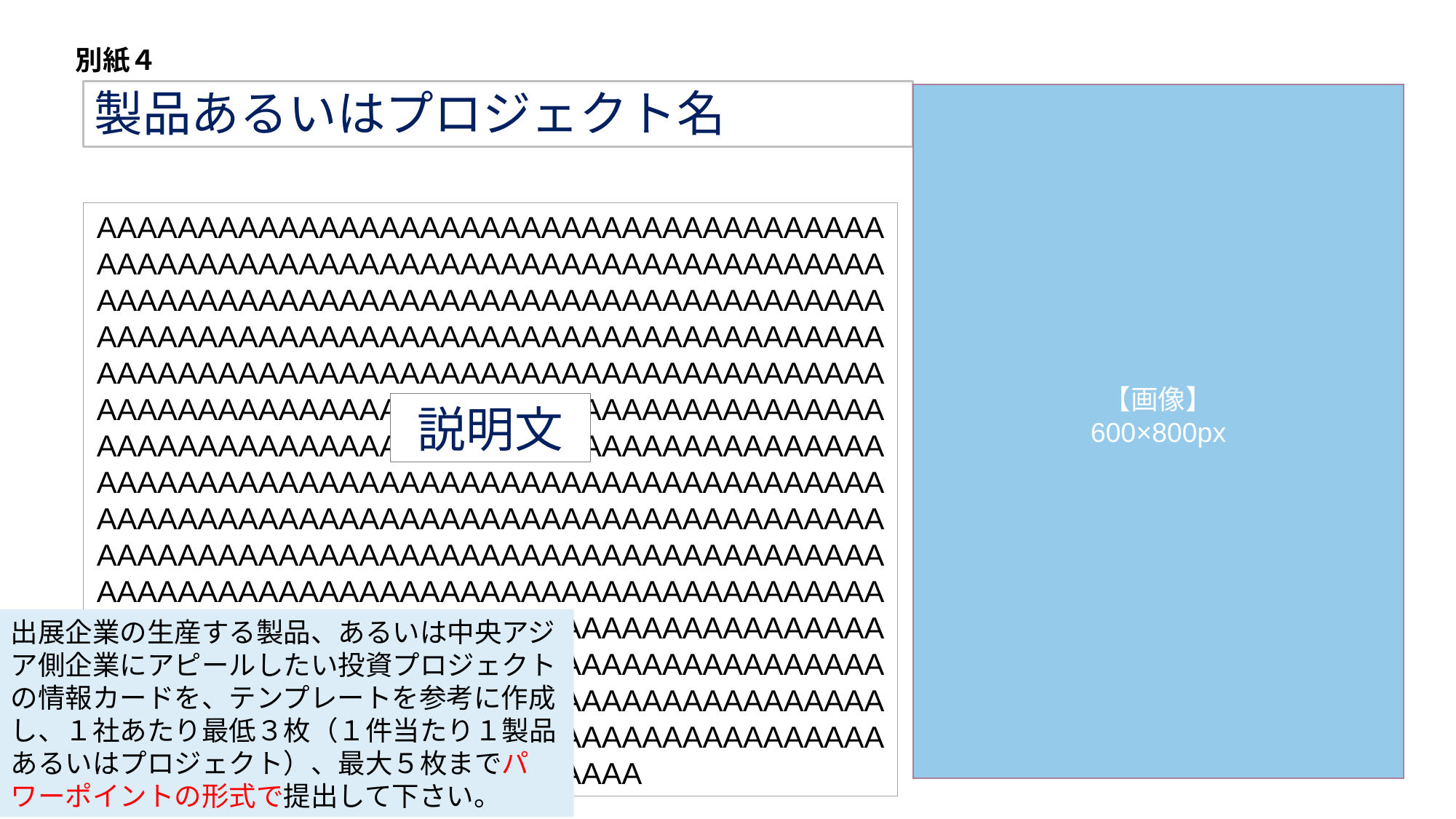

別紙４
製品あるいはプロジェクト名
【画像】
600×800px

AAAAAAAAAAAAAAAAAAAAAAAAAAAAAAAAAAAAAAAAAAAAAAAAAAAAAAAAAAAAAAAAAAAAAAAAAAAAAAAAAAAAAAAAAAAAAAAAAAAAAAAAAAAAAAAAAAAAAAAAAAAAAAAAAAAAAAAAAAAAAAAAAAAAAAAAAAAAAAAAAAAAAAAAAAAAAAAAAAAAAAAAAAAAAAAAAAAAAAAAAAAAAAAAAAAAAAAAAAAAAAAAAAAAAAAAAAAAAAAAAAAAAAAAAAAAAAAAAAAAAAAAAAAAAAAAAAAAAAAAAAAAAAAAAAAAAAAAAAAAAAAAAAAAAAAAAAAAAAAAAAAAAAAAAAAAAAAAAAAAAAAAAAAAAAAAAAAAAAAAAAAAAAAAAAAAAAAAAAAAAAAAAAAAAAAAAAAAAAAAAAAAAAAAAAAAAAAAAAAAAAAAAAAAAAAAAAAAAAAAAAAAAAAAAAAAAAAAAAAAAAAAAAAAAAAAAAAAAAAAAAAAAAAAAAAAAAAAAAAAAAAAAAAAAAAAAAAAAAAAAAAAAAAAAAAAAAAAAAAAAAAAAAAAAAAAAAAAAAAAAAAAAAAAAAAAAAAAAAAAAAAAAAAAAAAAAAAAAAAA
説明文
出展企業の生産する製品、あるいは中央アジア側企業にアピールしたい投資プロジェクトの情報カードを、テンプレートを参考に作成し、１社あたり最低３枚（１件当たり１製品あるいはプロジェクト）、最大５枚までパワーポイントの形式で提出して下さい。